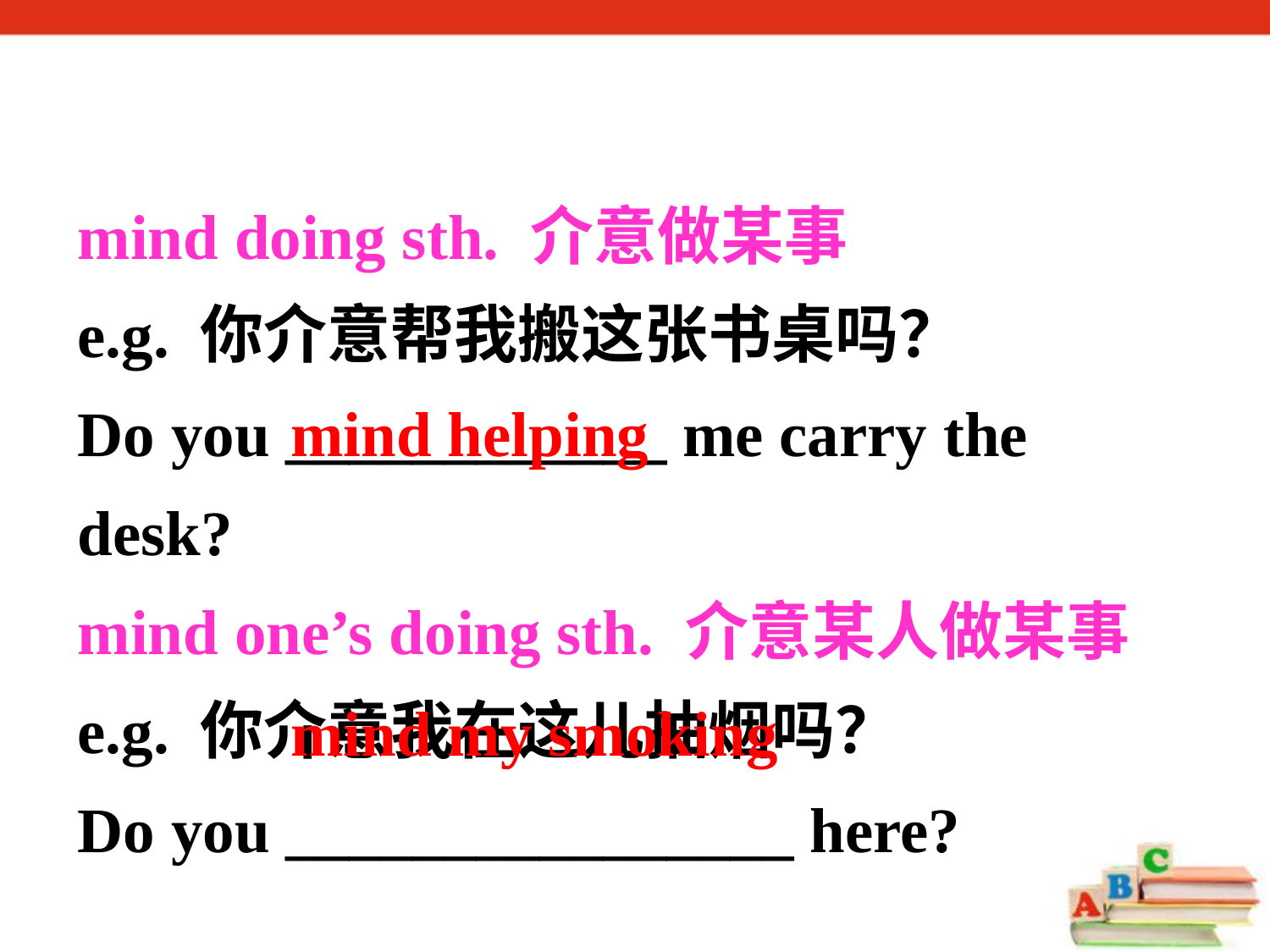

mind doing sth. 介意做某事
e.g. 你介意帮我搬这张书桌吗？
Do you ____________ me carry the desk?
mind one’s doing sth. 介意某人做某事 e.g. 你介意我在这儿抽烟吗？
Do you ________________ here?
mind helping
mind my smoking